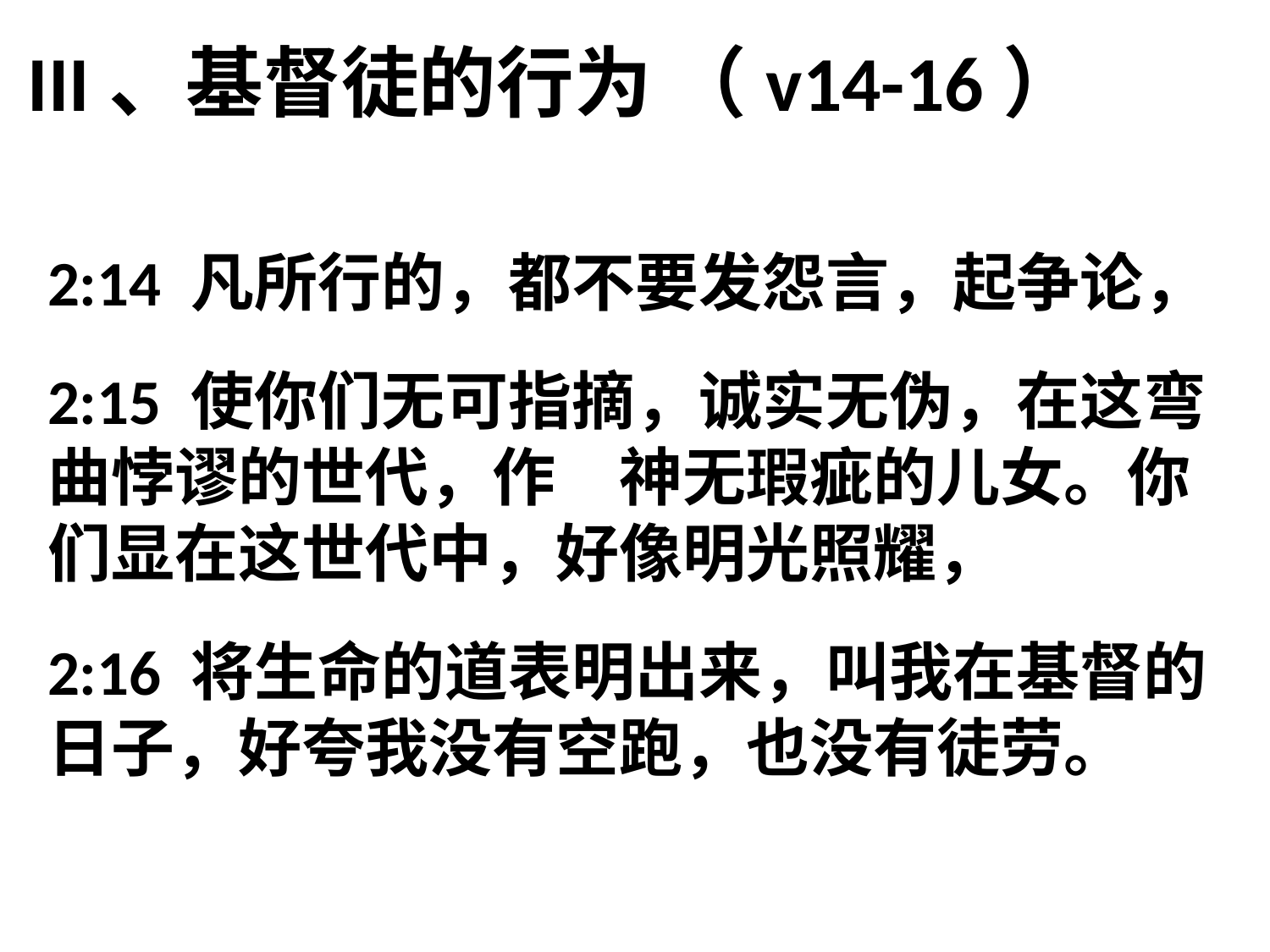

# III、基督徒的行为 （v14-16）
2:14 凡所行的，都不要发怨言，起争论，
2:15 使你们无可指摘，诚实无伪，在这弯曲悖谬的世代，作　神无瑕疵的儿女。你们显在这世代中，好像明光照耀，
2:16 将生命的道表明出来，叫我在基督的日子，好夸我没有空跑，也没有徒劳。